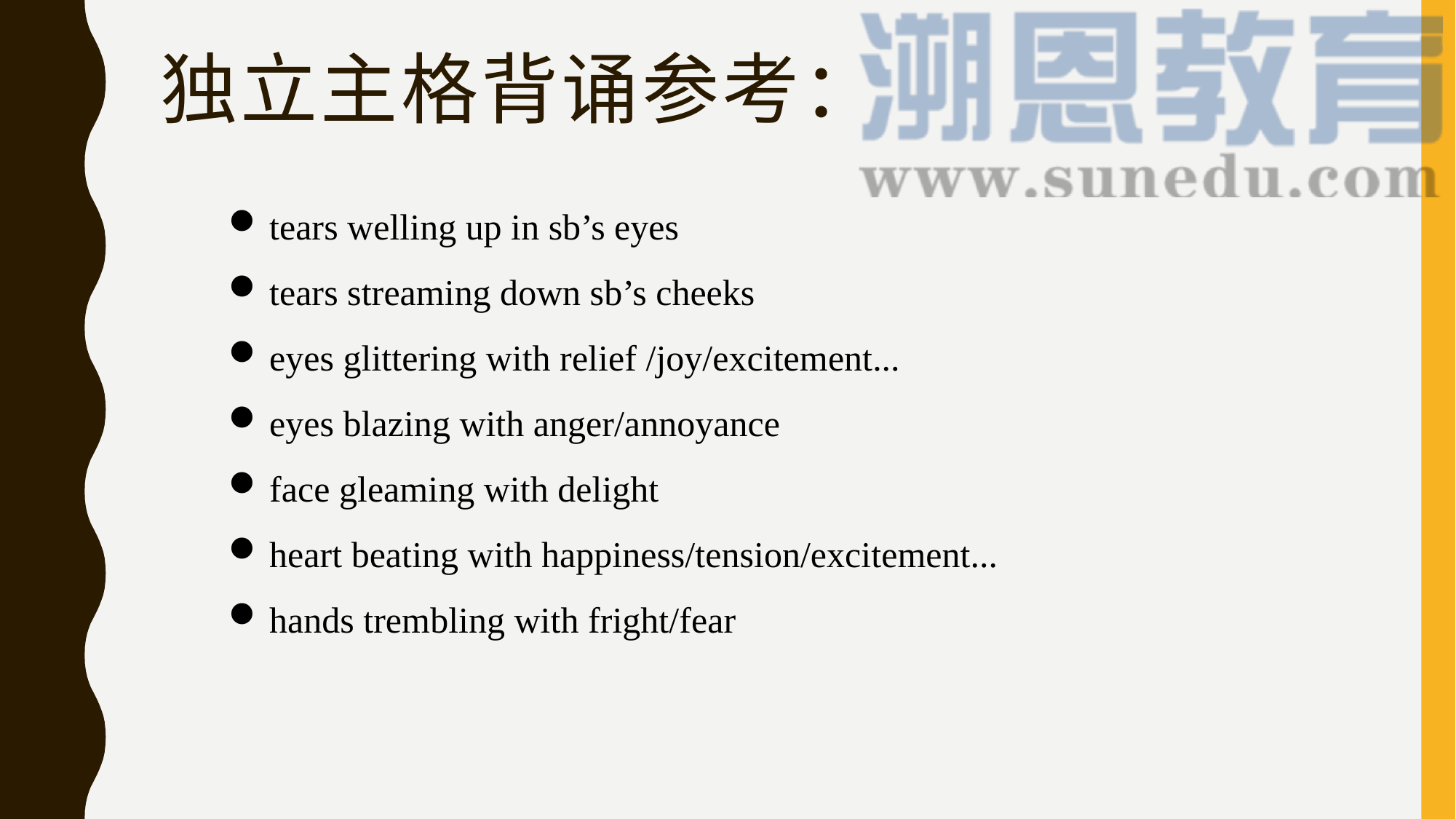

# 独立主格背诵参考：
tears welling up in sb’s eyes
tears streaming down sb’s cheeks
eyes glittering with relief /joy/excitement...
eyes blazing with anger/annoyance
face gleaming with delight
heart beating with happiness/tension/excitement...
hands trembling with fright/fear